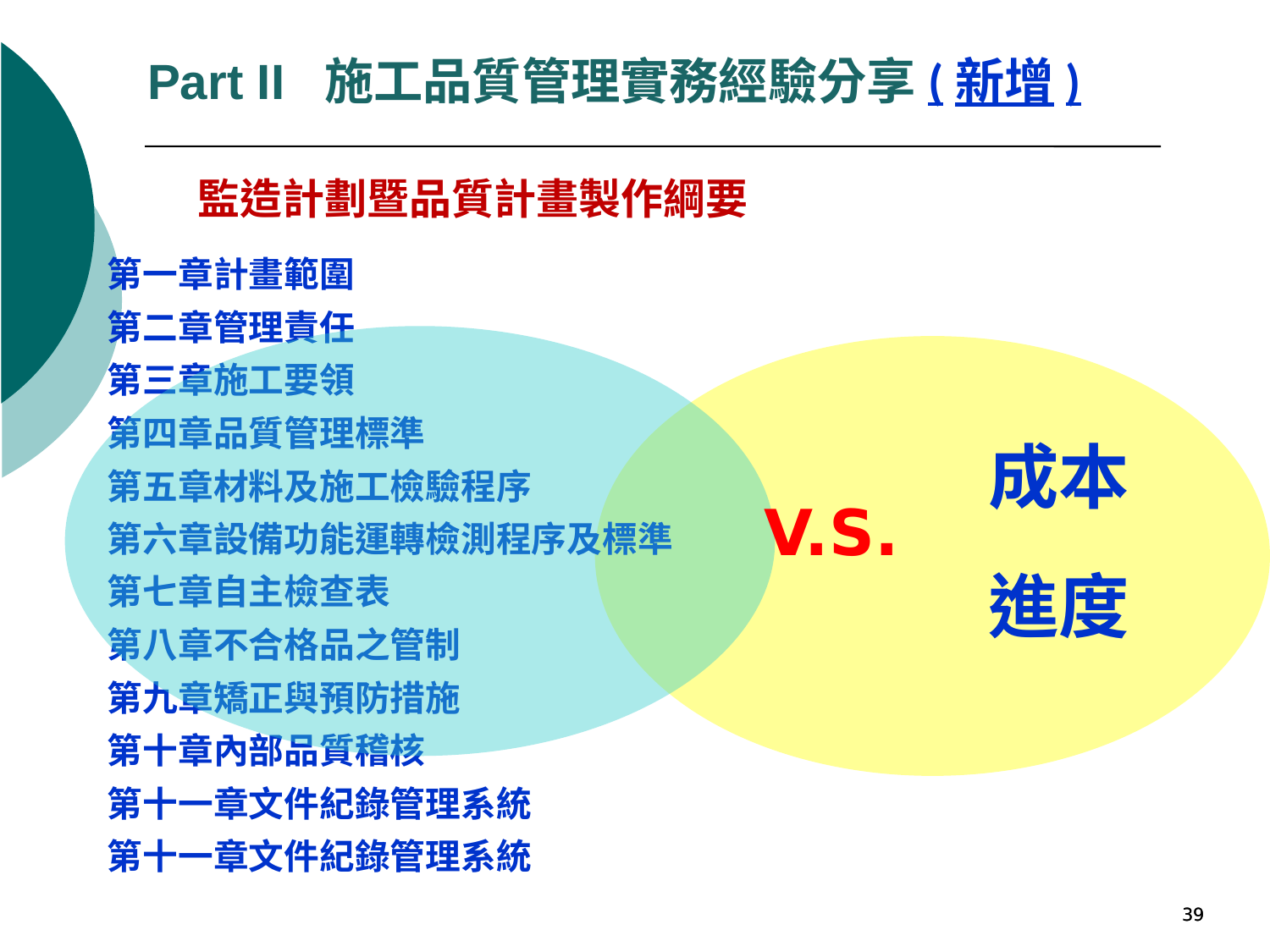

Part II  施工品質管理實務經驗分享(新增)
監造計劃暨品質計畫製作綱要
第一章計畫範圍
第二章管理責任
第三章施工要領
第四章品質管理標準
第五章材料及施工檢驗程序
第六章設備功能運轉檢測程序及標準
第七章自主檢查表
第八章不合格品之管制
第九章矯正與預防措施
第十章內部品質稽核
第十一章文件紀錄管理系統
第十一章文件紀錄管理系統

成本
V.S.
進度